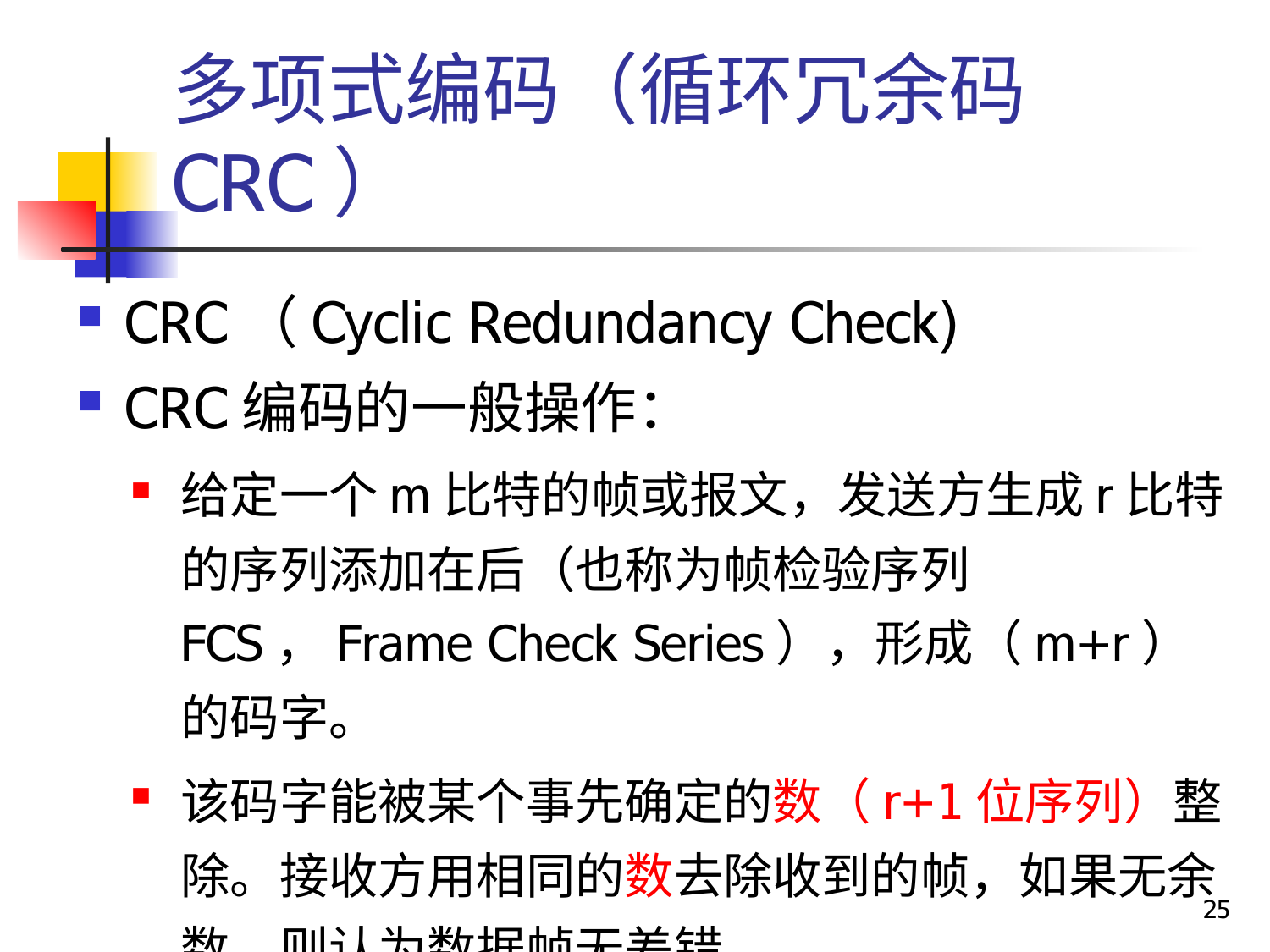

# 多项式编码（循环冗余码CRC）
CRC（Cyclic Redundancy Check)
CRC编码的一般操作：
给定一个m比特的帧或报文，发送方生成r比特的序列添加在后（也称为帧检验序列FCS，Frame Check Series），形成（m+r）的码字。
该码字能被某个事先确定的数（r+1位序列）整除。接收方用相同的数去除收到的帧，如果无余数，则认为数据帧无差错。
25